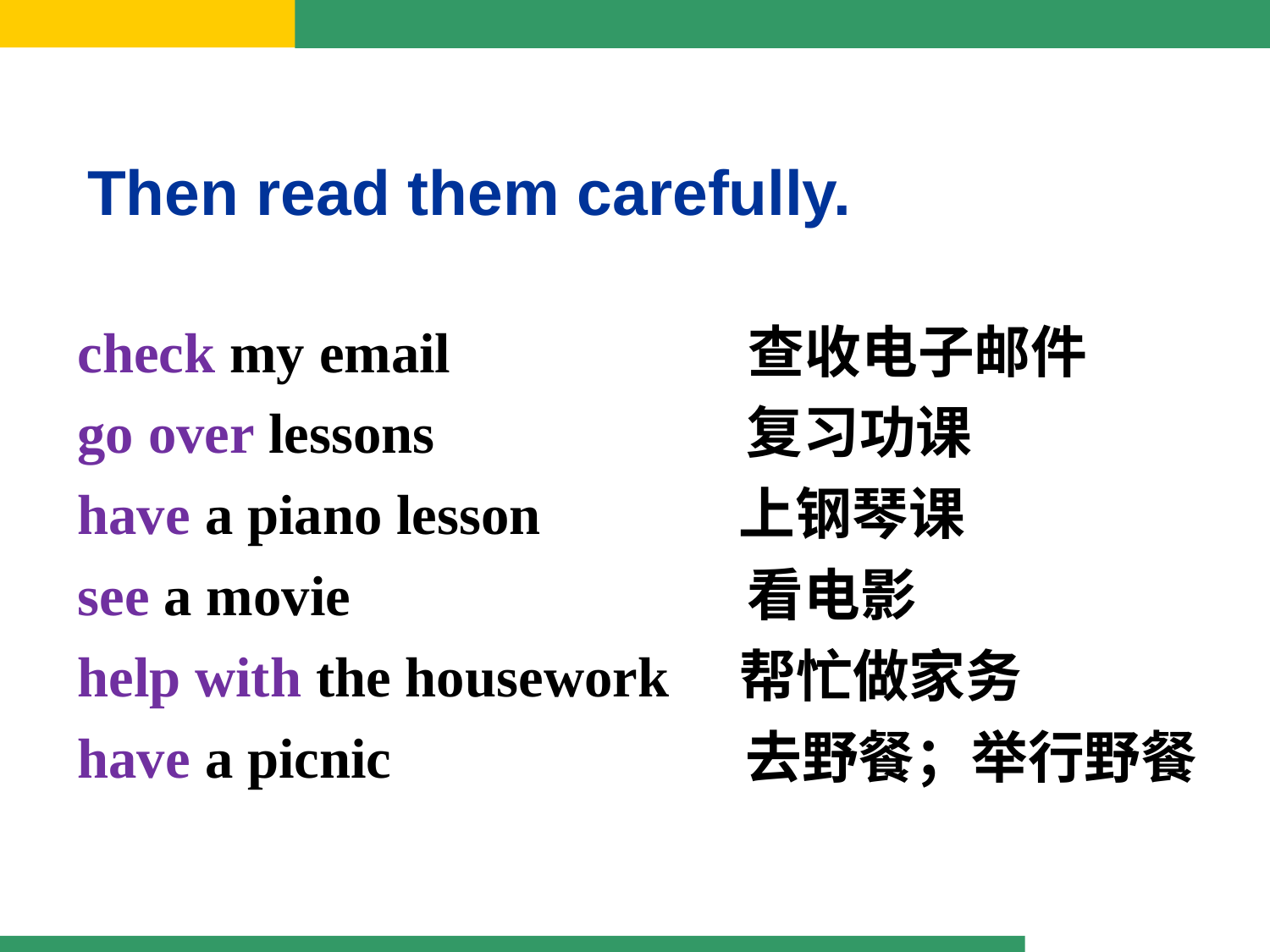

Then read them carefully.
check my email                    查收电子邮件
go over lessons                     复习功课
have a piano lesson             上钢琴课
see a movie                           看电影
help with the housework    帮忙做家务
have a picnic                        去野餐；举行野餐